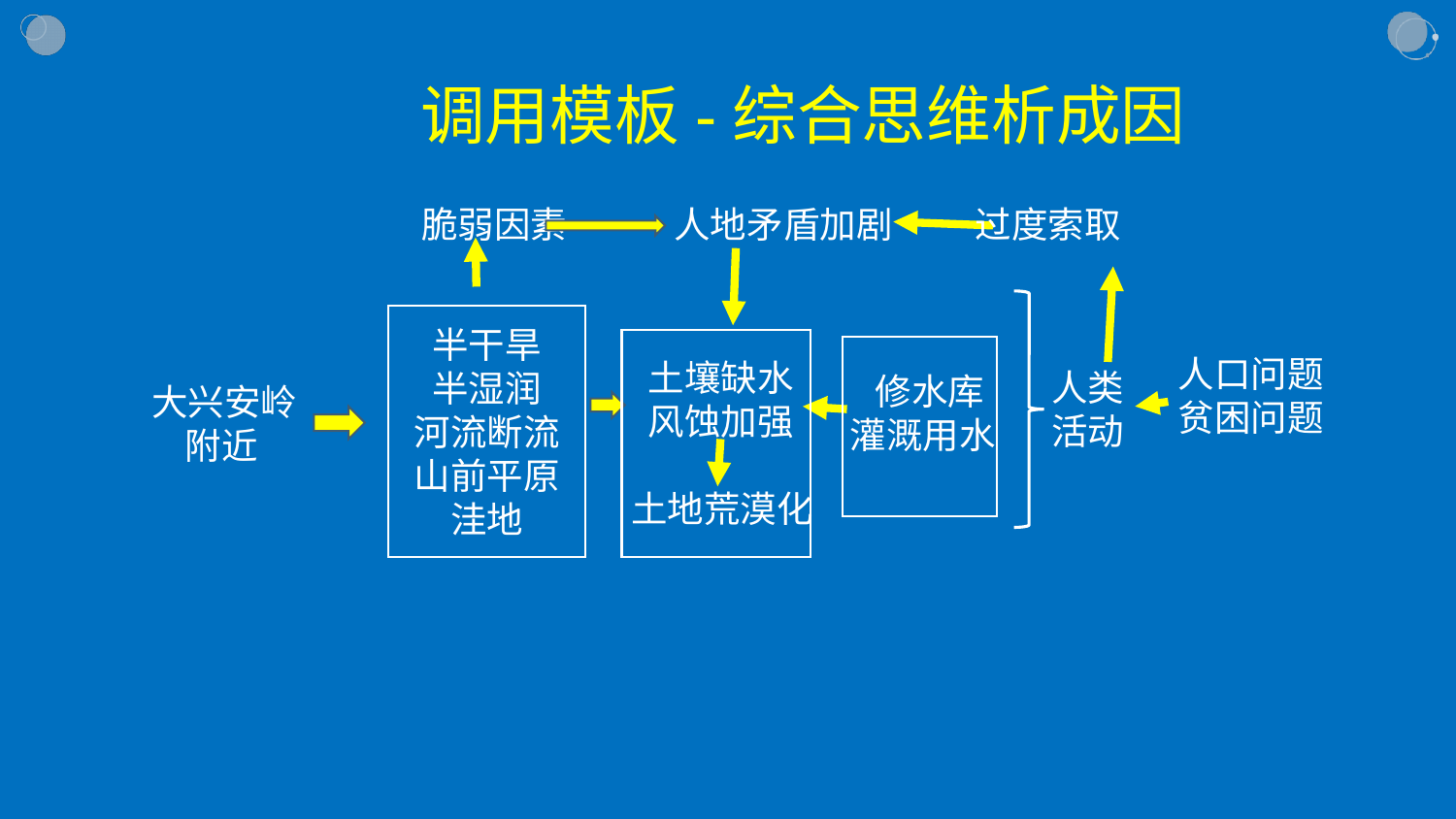

调用模板-综合思维析成因

脆弱因素             人地矛盾加剧          过度索取

人口问题
贫困问题
半干旱
半湿润
河流断流
山前平原洼地

 土壤缺水
 风蚀加强

土地荒漠化
人类
活动

  修水库
灌溉用水

大兴安岭
   附近